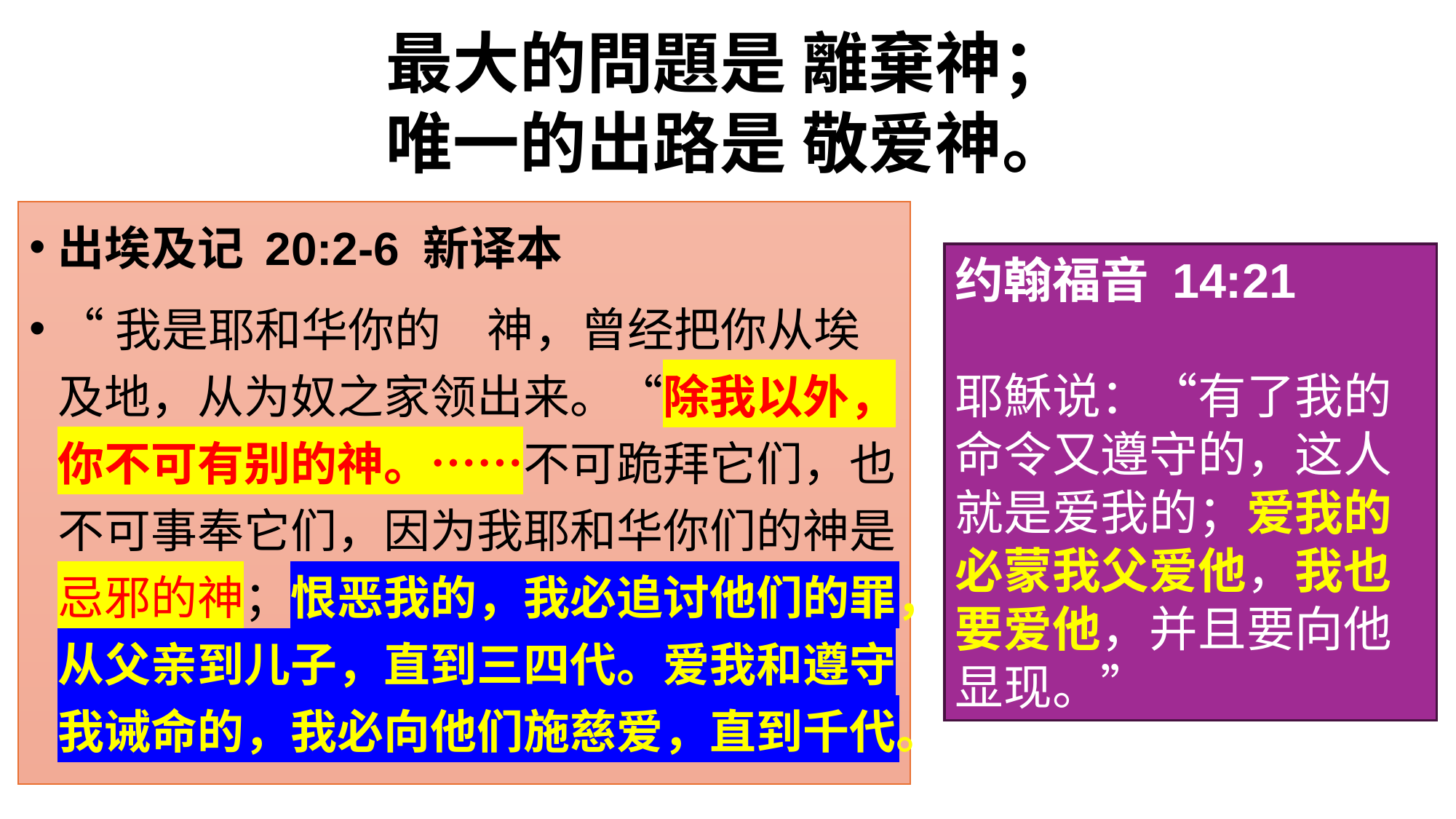

# 最大的問題是 離棄神； 唯一的出路是 敬爱神。
出埃及记 20:2-6 新译本
“我是耶和华你的　神，曾经把你从埃及地，从为奴之家领出来。“除我以外，你不可有别的神。……不可跪拜它们，也不可事奉它们，因为我耶和华你们的神是忌邪的神；恨恶我的，我必追讨他们的罪，从父亲到儿子，直到三四代。爱我和遵守我诫命的，我必向他们施慈爱，直到千代。
约翰福音 14:21

耶穌说：“有了我的命令又遵守的，这人就是爱我的；爱我的必蒙我父爱他，我也要爱他，并且要向他显现。”